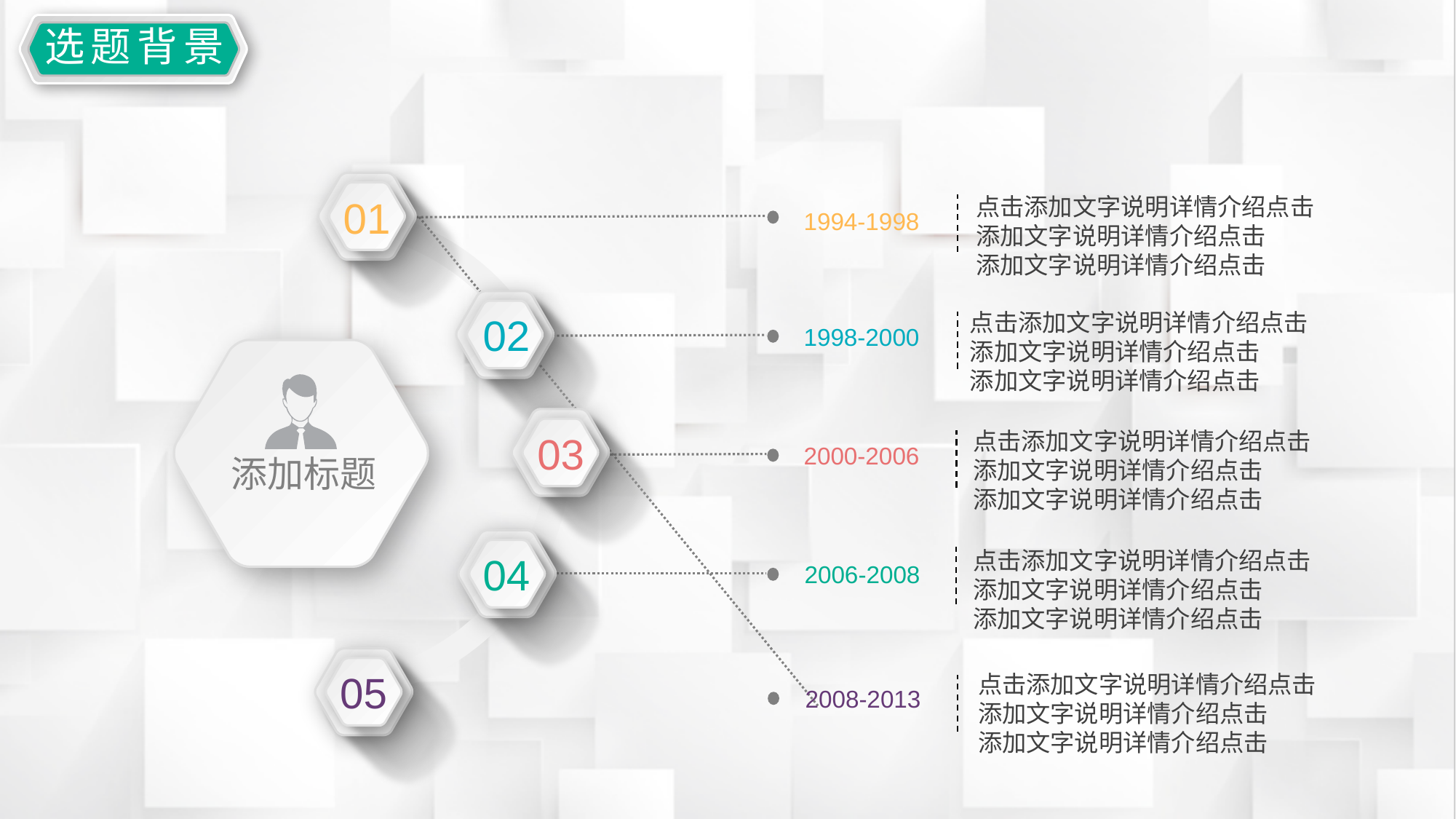

延迟符

选题背景

01
点击添加文字说明详情介绍点击
添加文字说明详情介绍点击
添加文字说明详情介绍点击
1994-1998

02
点击添加文字说明详情介绍点击
添加文字说明详情介绍点击
添加文字说明详情介绍点击
1998-2000

添加标题

03
点击添加文字说明详情介绍点击
添加文字说明详情介绍点击
添加文字说明详情介绍点击
2000-2006

04
点击添加文字说明详情介绍点击
添加文字说明详情介绍点击
添加文字说明详情介绍点击
2006-2008

05
点击添加文字说明详情介绍点击
添加文字说明详情介绍点击
添加文字说明详情介绍点击
2008-2013